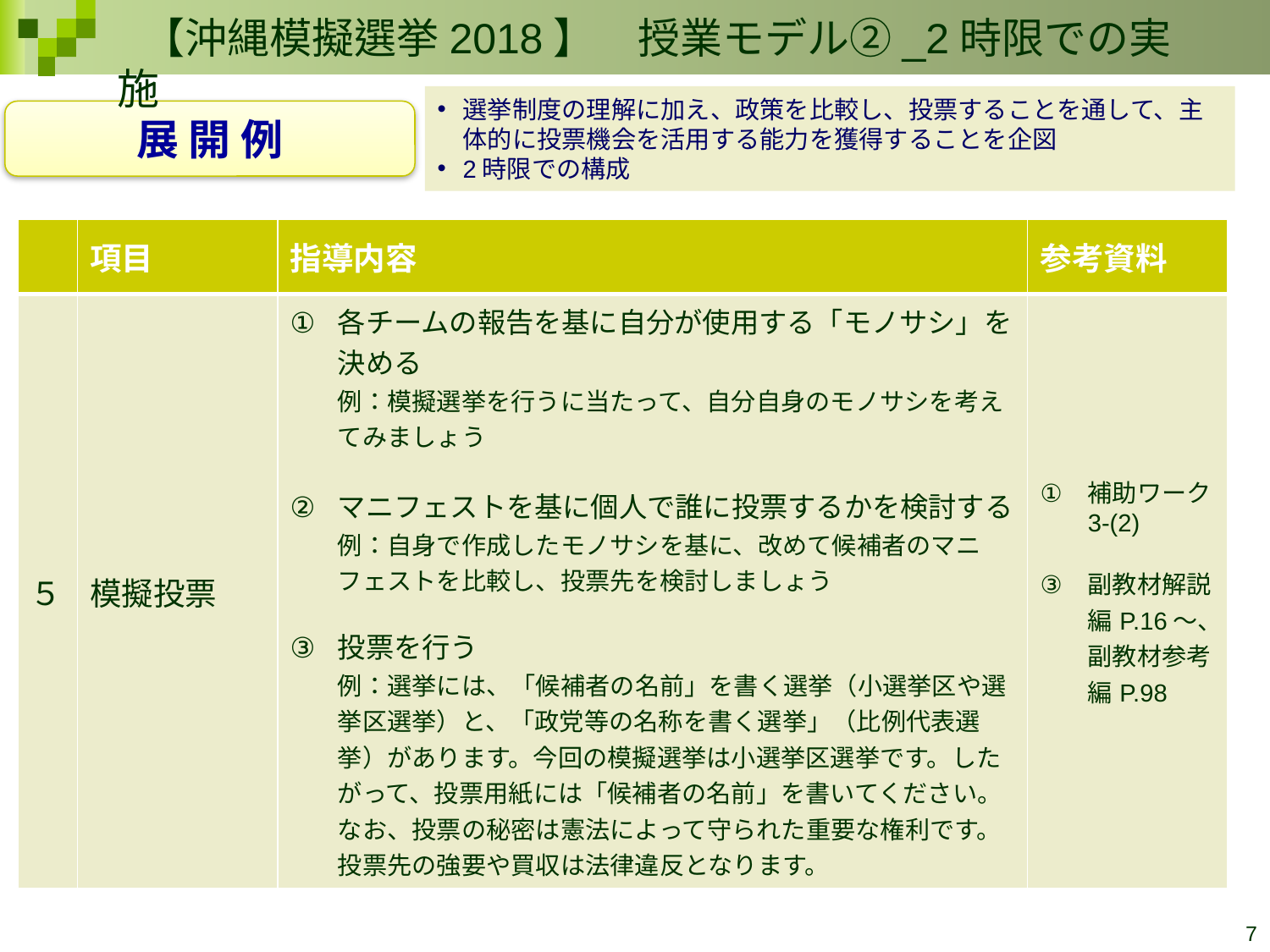

【沖縄模擬選挙2018】　授業モデル②_2時限での実施
選挙制度の理解に加え、政策を比較し、投票することを通して、主体的に投票機会を活用する能力を獲得することを企図
2時限での構成
展 開 例
|  | 項目 | 指導内容 | 参考資料 |
| --- | --- | --- | --- |
| ５ | 模擬投票 | 各チームの報告を基に自分が使用する「モノサシ」を決める 例：模擬選挙を行うに当たって、自分自身のモノサシを考えてみましょう マニフェストを基に個人で誰に投票するかを検討する 例：自身で作成したモノサシを基に、改めて候補者のマニフェストを比較し、投票先を検討しましょう 投票を行う 例：選挙には、「候補者の名前」を書く選挙（小選挙区や選挙区選挙）と、「政党等の名称を書く選挙」（比例代表選挙）があります。今回の模擬選挙は小選挙区選挙です。したがって、投票用紙には「候補者の名前」を書いてください。 なお、投票の秘密は憲法によって守られた重要な権利です。投票先の強要や買収は法律違反となります。 | 補助ワーク3-(2) 副教材解説編P.16～、副教材参考編P.98 |
7